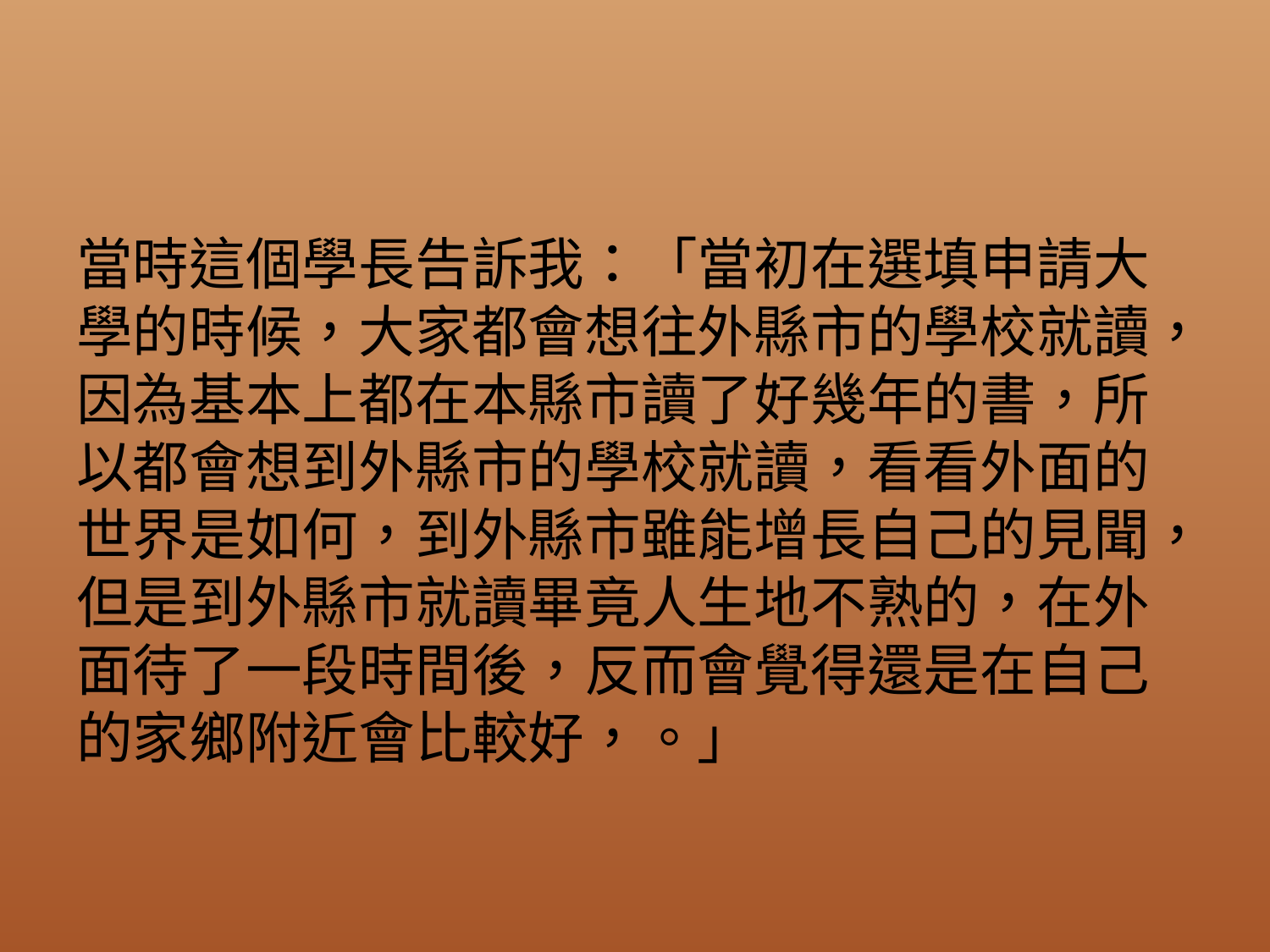

#
當時這個學長告訴我：「當初在選填申請大學的時候，大家都會想往外縣市的學校就讀，因為基本上都在本縣市讀了好幾年的書，所以都會想到外縣市的學校就讀，看看外面的世界是如何，到外縣市雖能增長自己的見聞，但是到外縣市就讀畢竟人生地不熟的，在外面待了一段時間後，反而會覺得還是在自己的家鄉附近會比較好，。」